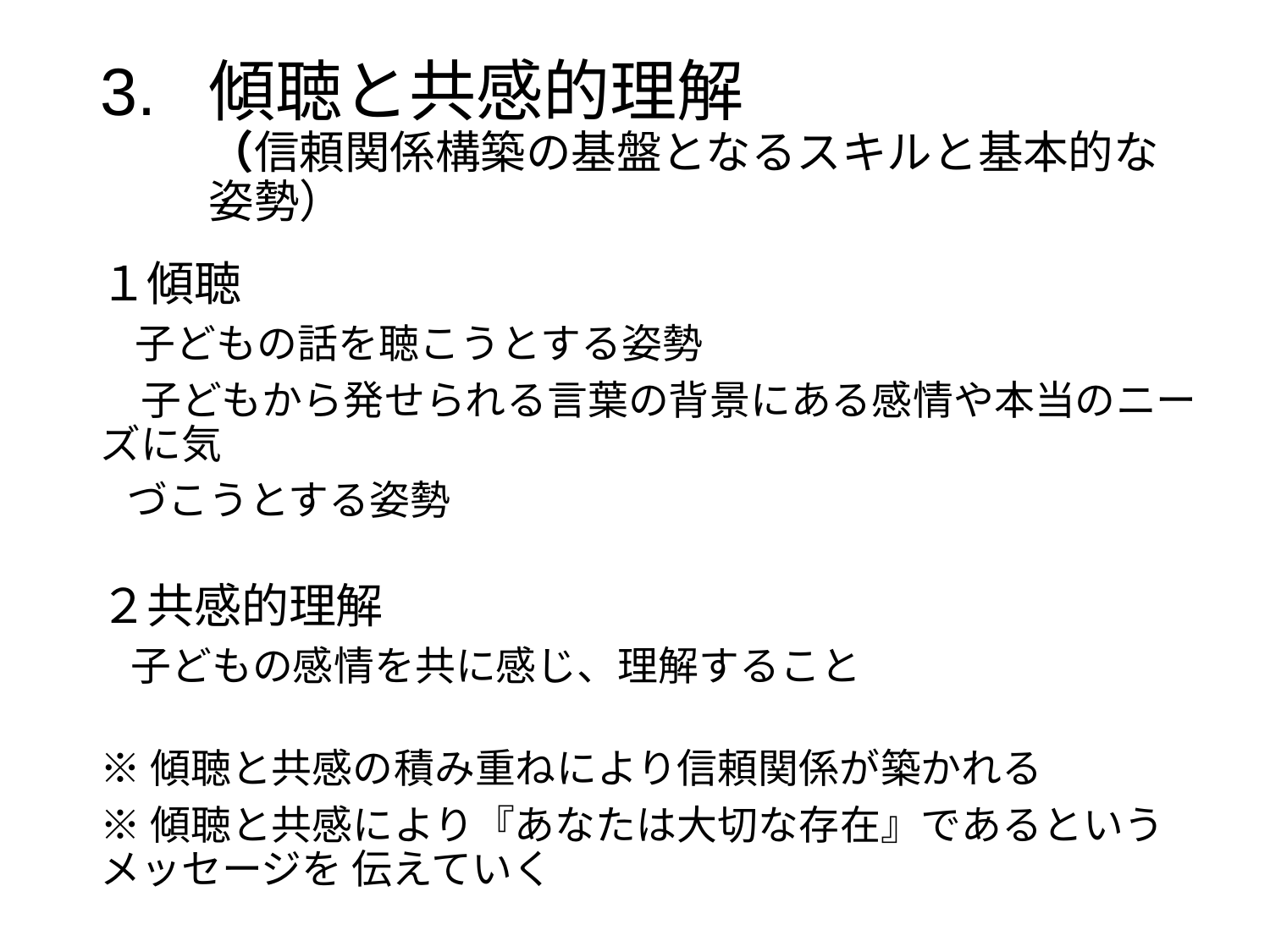

# 傾聴と共感的理解 （信頼関係構築の基盤となるスキルと基本的な姿勢）
１傾聴
　子どもの話を聴こうとする姿勢
　子どもから発せられる言葉の背景にある感情や本当のニーズに気
  づこうとする姿勢

２共感的理解
　子どもの感情を共に感じ、理解すること

※傾聴と共感の積み重ねにより信頼関係が築かれる
※傾聴と共感により『あなたは大切な存在』であるというメッセージを 伝えていく